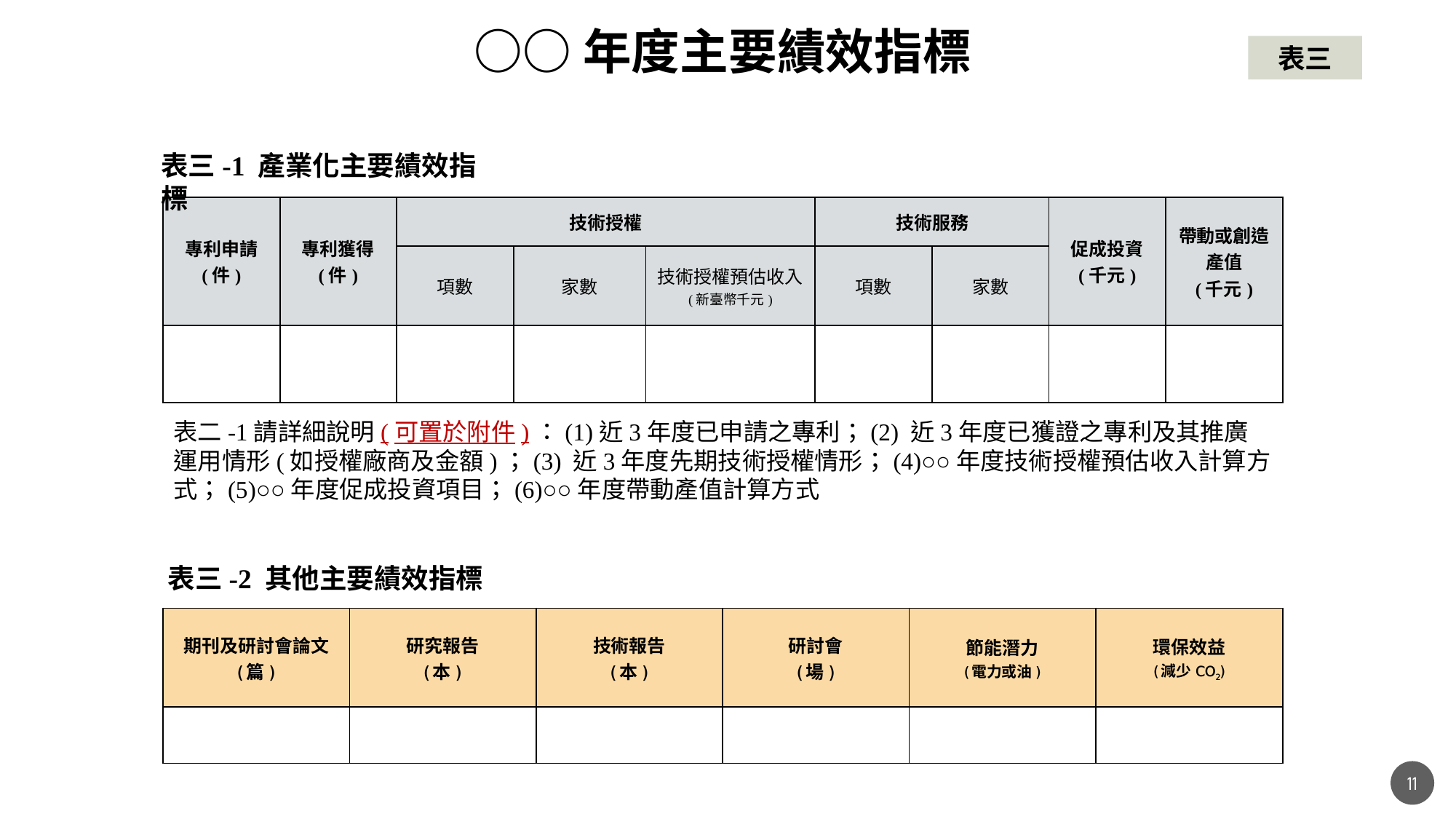

○○年度主要績效指標
表三
表三-1 產業化主要績效指標
| 專利申請 (件) | 專利獲得 (件) | 技術授權 |  |  | 技術服務 |  | 促成投資 (千元) | 帶動或創造產值 (千元) |
| --- | --- | --- | --- | --- | --- | --- | --- | --- |
|  |  | 項數 | 家數 | 技術授權預估收入 (新臺幣千元) | 項數 | 家數 |  |  |
|  |  |  |  |  |  |  |  |  |
表二-1請詳細說明(可置於附件)：(1)近3年度已申請之專利；(2) 近3年度已獲證之專利及其推廣運用情形(如授權廠商及金額)；(3) 近3年度先期技術授權情形；(4)○○年度技術授權預估收入計算方式；(5)○○年度促成投資項目；(6)○○年度帶動產值計算方式
表三-2 其他主要績效指標
| 期刊及研討會論文 (篇) | 研究報告 (本) | 技術報告 (本) | 研討會 (場) | 節能潛力 (電力或油) | 環保效益 (減少CO2) |
| --- | --- | --- | --- | --- | --- |
|  |  |  |  |  |  |
11